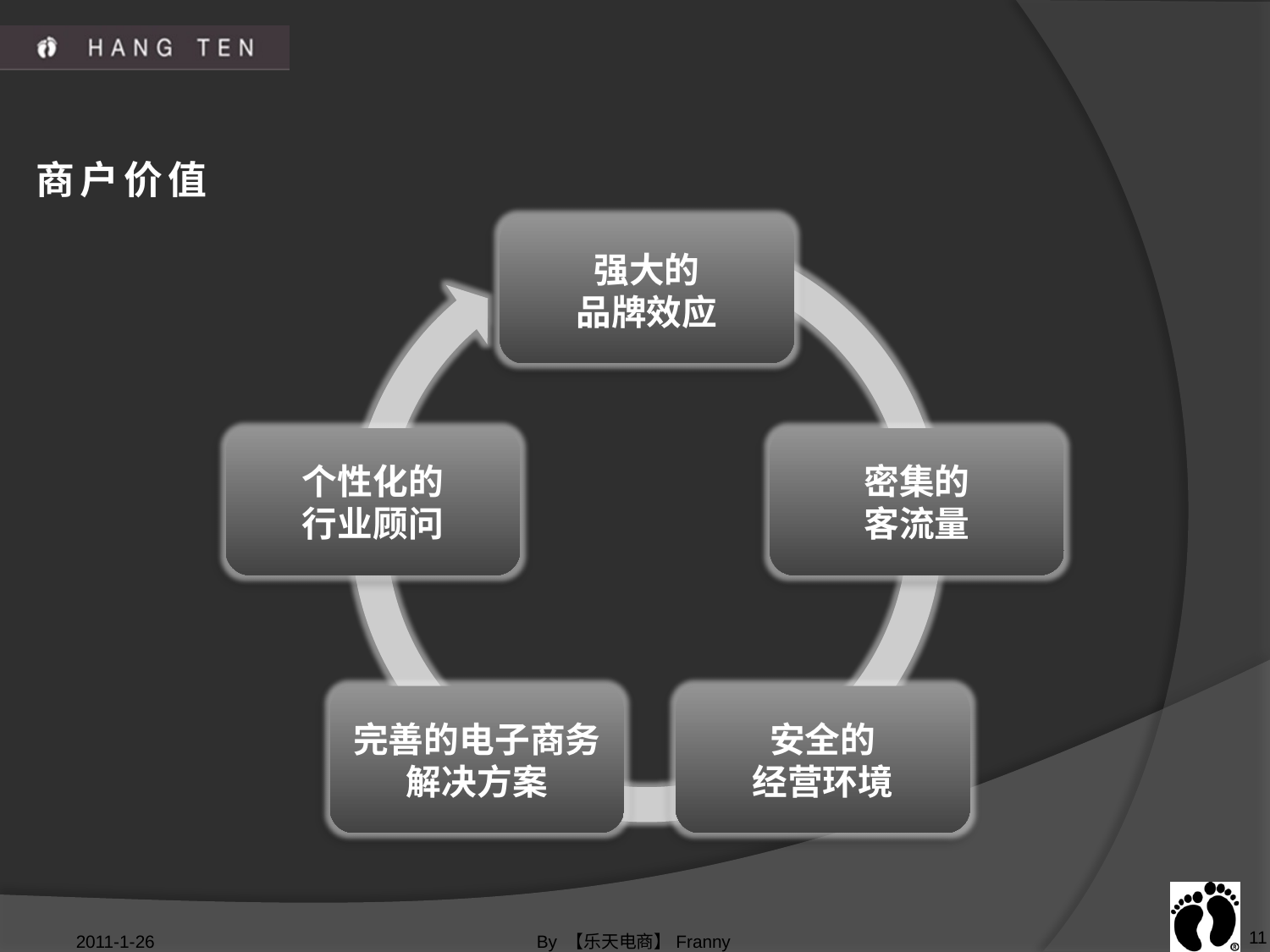

# 商户价值
强大的
品牌效应
密集的
客流量
安全的
经营环境
完善的电子商务解决方案
个性化的
行业顾问
2011-1-26
By 【乐天电商】Franny
11